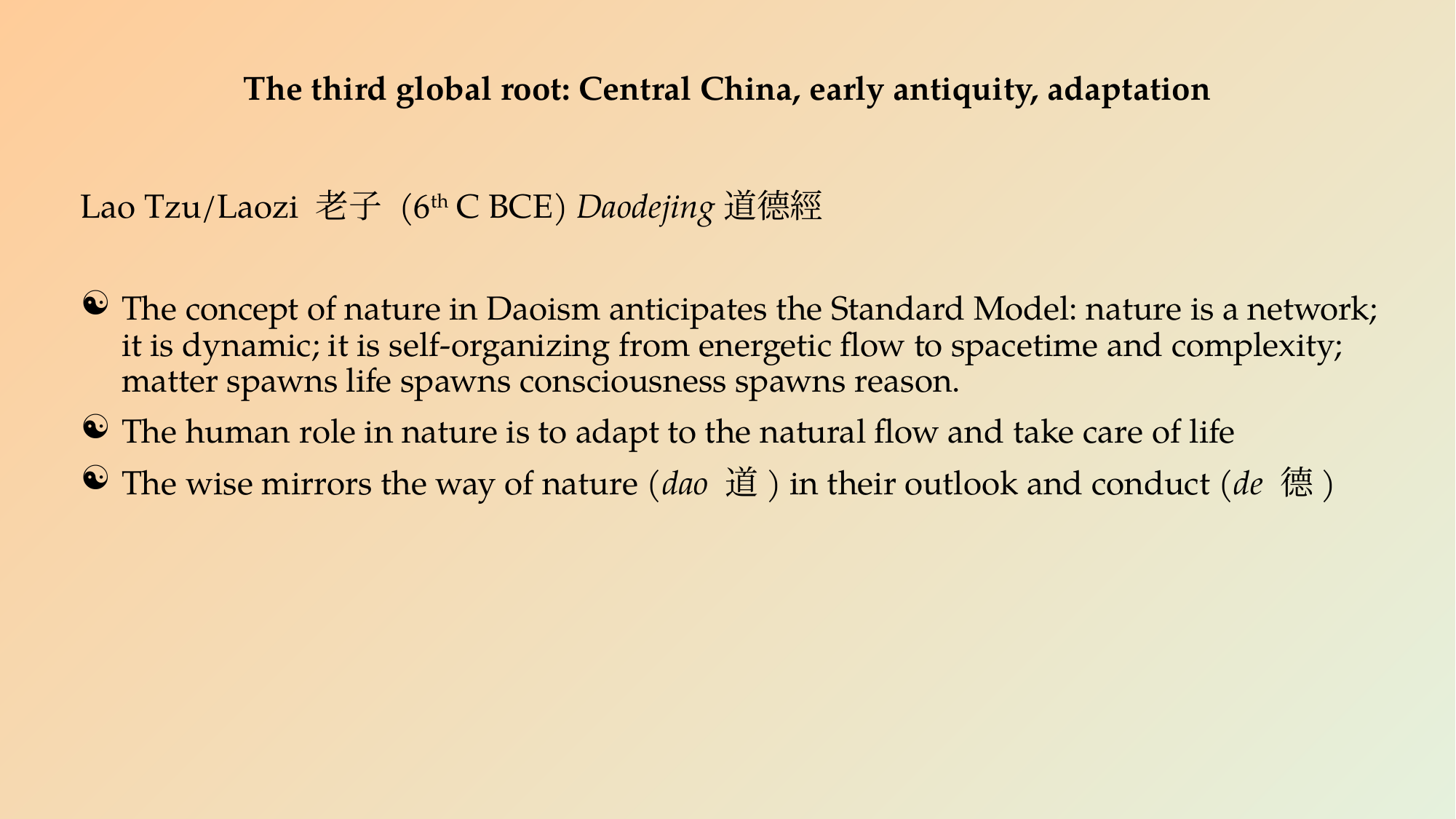

# The third global root: Central China, early antiquity, adaptation
Lao Tzu/Laozi 老子 (6th C BCE) Daodejing道德經

The concept of nature in Daoism anticipates the Standard Model: nature is a network; it is dynamic; it is self-organizing from energetic flow to spacetime and complexity; matter spawns life spawns consciousness spawns reason.
The human role in nature is to adapt to the natural flow and take care of life
The wise mirrors the way of nature (dao 道) in their outlook and conduct (de 德)